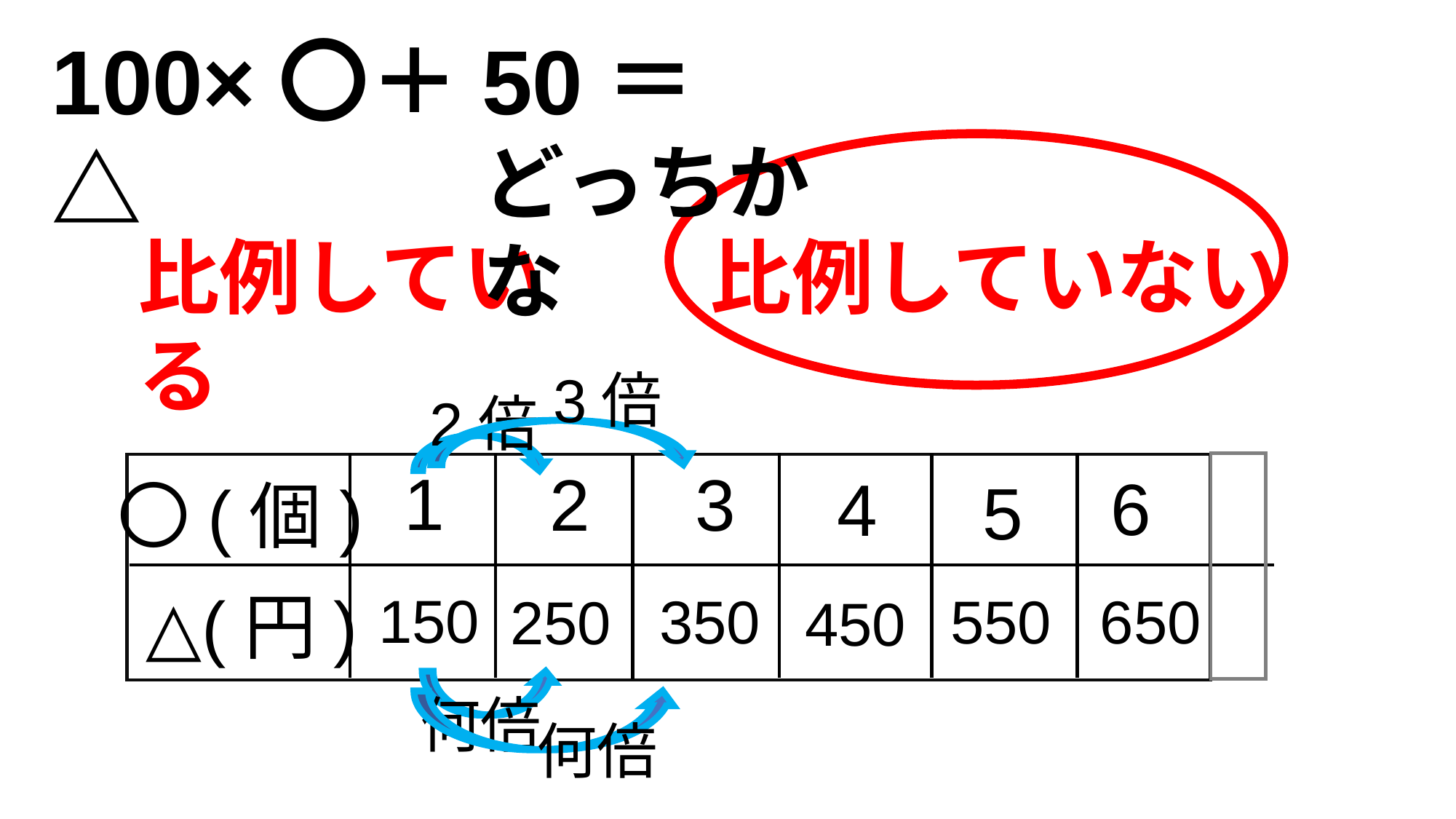

100×〇＋50＝△
どっちかな

比例している
比例していない
3倍
2倍

1
2
3

6
4
5
〇(個)
△(円)
150
650
350
550
250
450

何倍

何倍